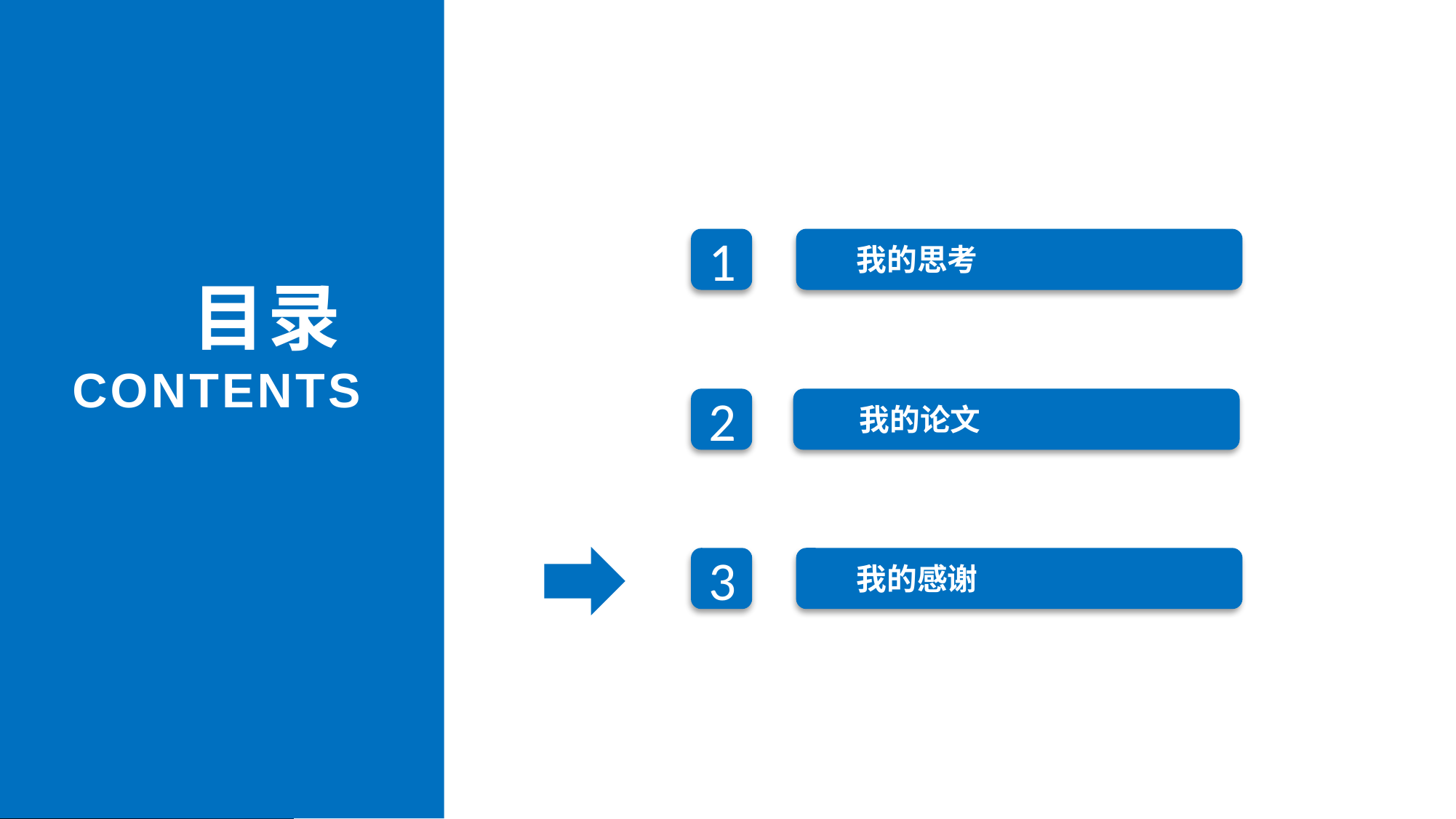

我的思考
1
目录
CONTENTS
2

我的论文

我的感谢
3